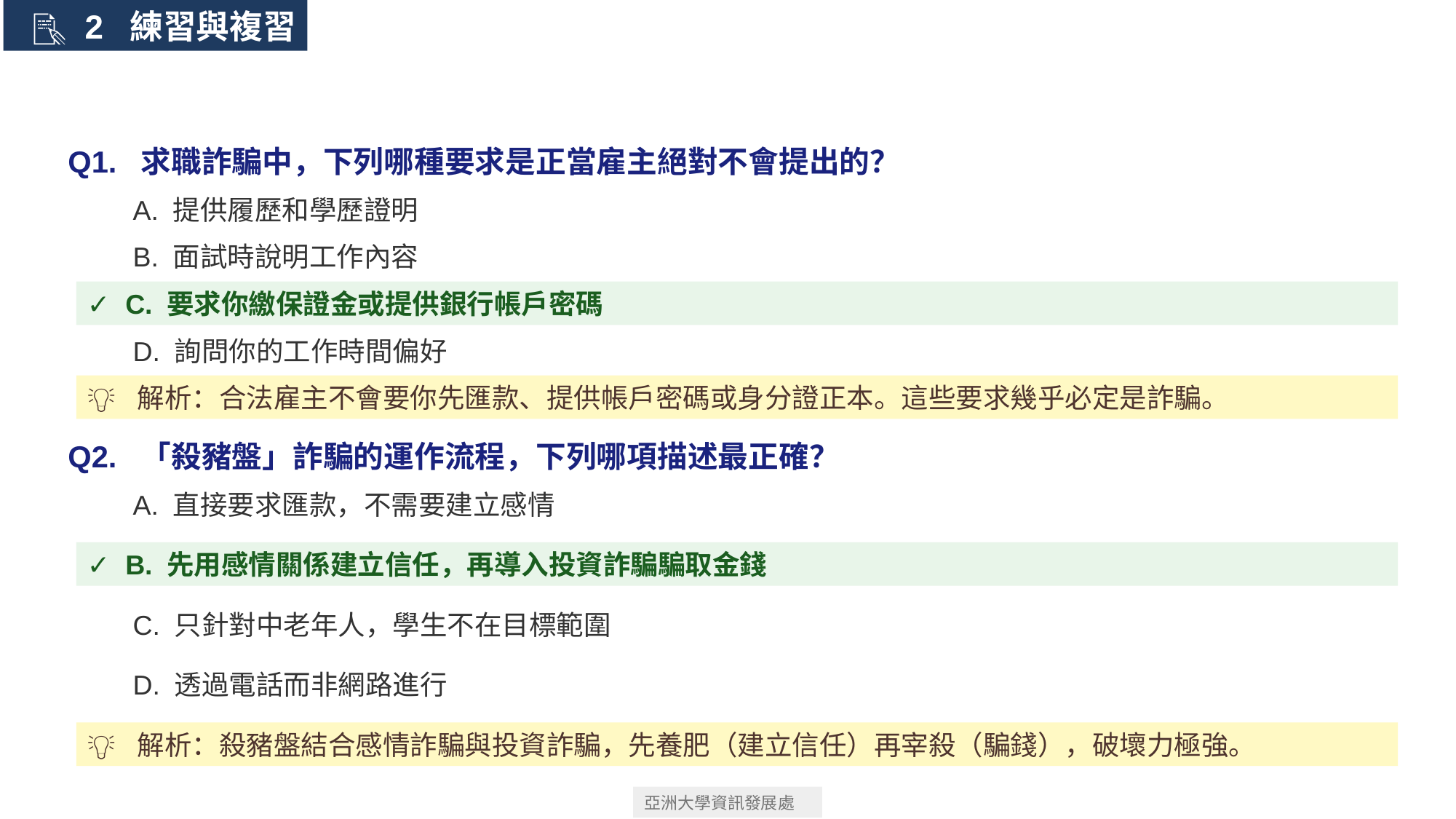

📝  2  練習與複習
Q1.  求職詐騙中，下列哪種要求是正當雇主絕對不會提出的？
      A. 提供履歷和學歷證明
      B. 面試時說明工作內容
✓  C. 要求你繳保證金或提供銀行帳戶密碼
      D. 詢問你的工作時間偏好
💡  解析：合法雇主不會要你先匯款、提供帳戶密碼或身分證正本。這些要求幾乎必定是詐騙。
Q2.  「殺豬盤」詐騙的運作流程，下列哪項描述最正確？
      A. 直接要求匯款，不需要建立感情
✓  B. 先用感情關係建立信任，再導入投資詐騙騙取金錢
      C. 只針對中老年人，學生不在目標範圍
      D. 透過電話而非網路進行
💡  解析：殺豬盤結合感情詐騙與投資詐騙，先養肥（建立信任）再宰殺（騙錢），破壞力極強。
亞洲大學資訊發展處